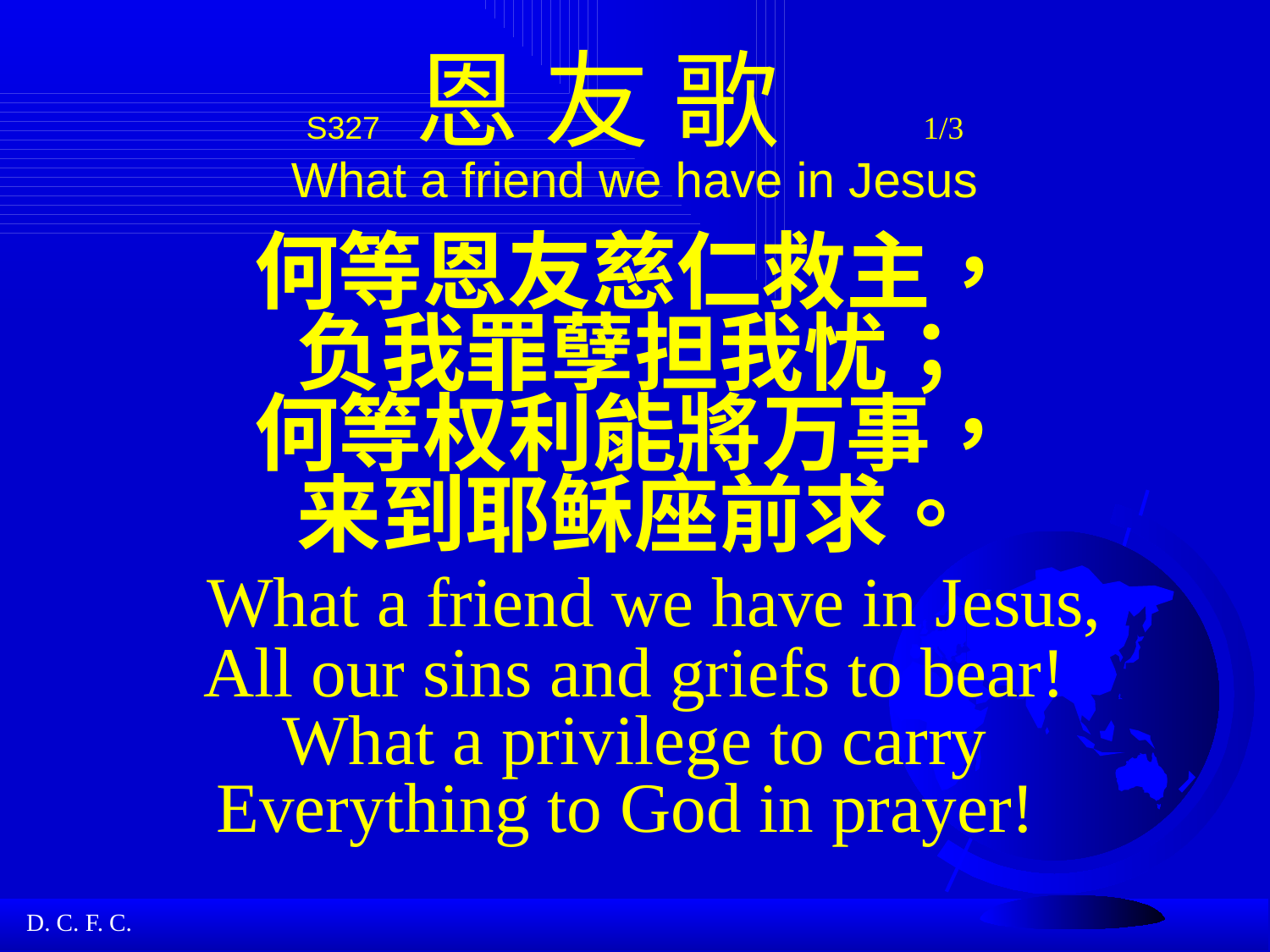

# S327   恩 友 歌     1/3 What a friend we have in Jesus 何等恩友慈仁救主， 负我罪孽担我忧； 何等权利能將万事， 来到耶稣座前求。 What a friend we have in Jesus, All our sins and griefs to bear! What a privilege to carry Everything to God in prayer!